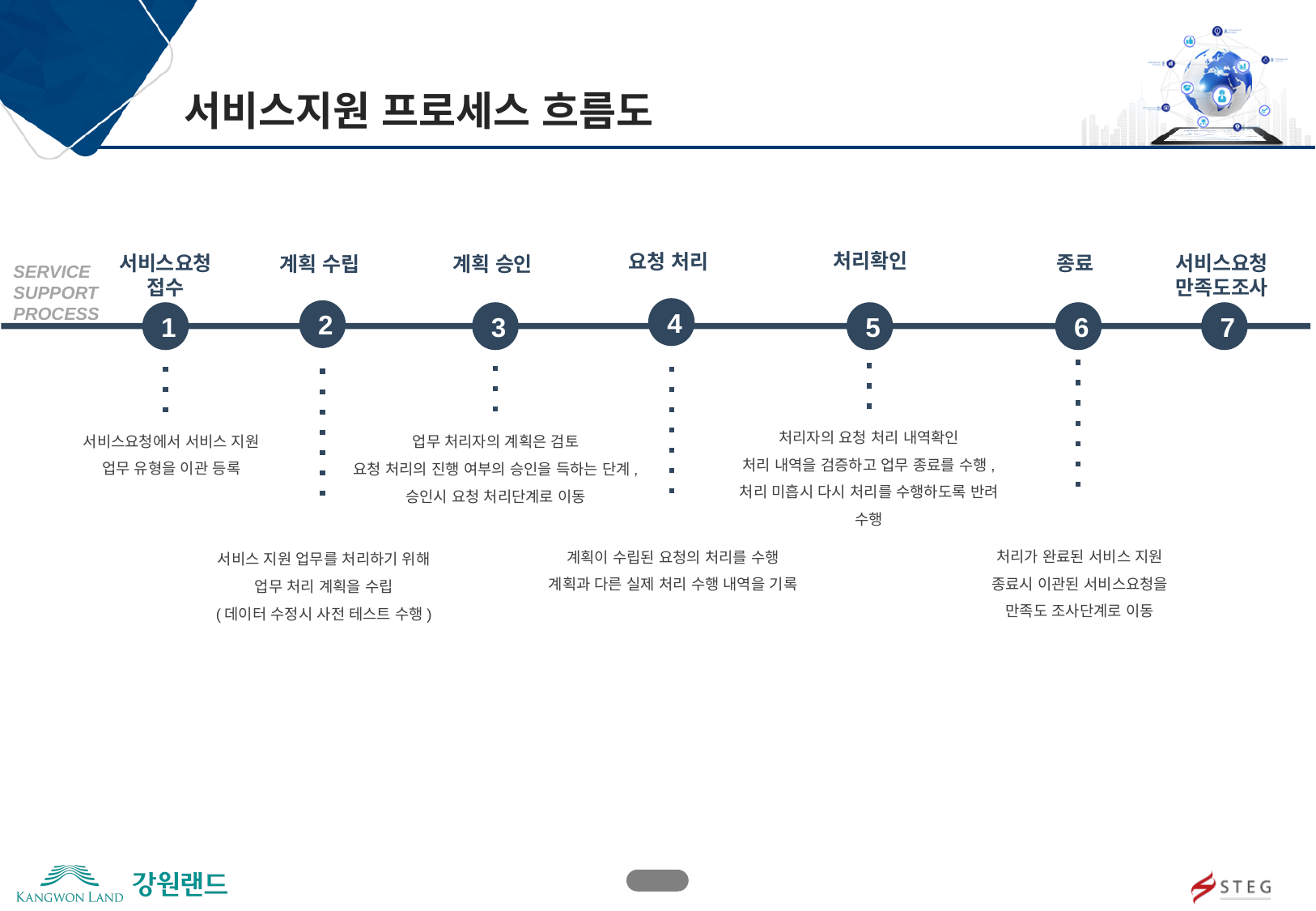

서비스지원 프로세스 흐름도
처리확인
5
처리자의 요청 처리 내역확인
처리 내역을 검증하고 업무 종료를 수행, 처리 미흡시 다시 처리를 수행하도록 반려 수행
요청 처리
4
계획이 수립된 요청의 처리를 수행
계획과 다른 실제 처리 수행 내역을 기록
서비스요청
접수
서비스요청
만족도조사
종료
계획 수립
2
서비스 지원 업무를 처리하기 위해
업무 처리 계획을 수립
(데이터 수정시 사전 테스트 수행)
계획 승인
3
업무 처리자의 계획은 검토
요청 처리의 진행 여부의 승인을 득하는 단계, 승인시 요청 처리단계로 이동
SERVICE
SUPPORT
PROCESS
1
6
7

서비스요청에서 서비스 지원
업무 유형을 이관 등록
처리가 완료된 서비스 지원
종료시 이관된 서비스요청을 만족도 조사단계로 이동